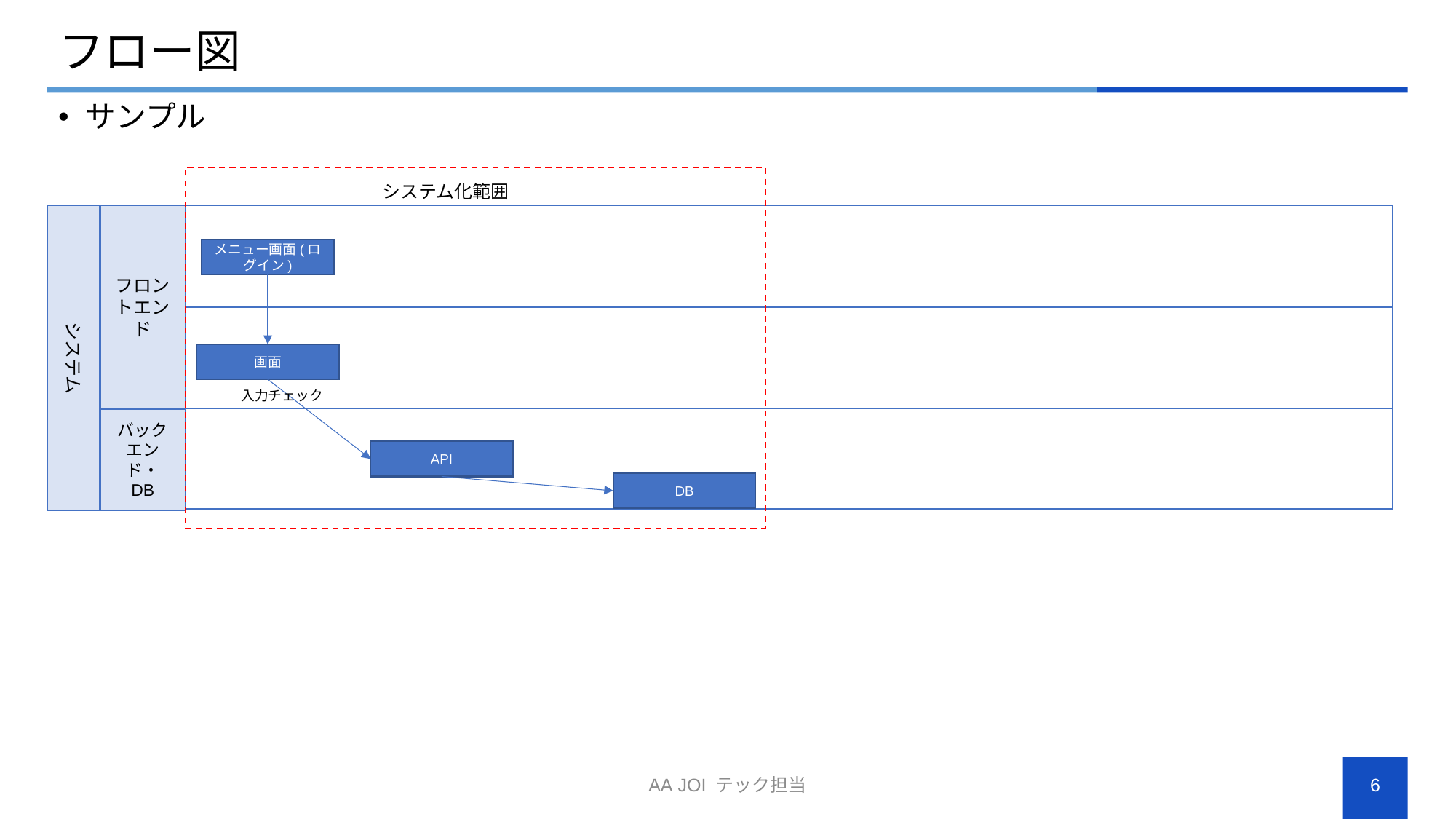

# フロー図
サンプル

システム化範囲
システム

フロントエンド
メニュー画面(ログイン)

画面
入力チェック

バックエンド・
DB
API
DB
AA JOI テック担当
6